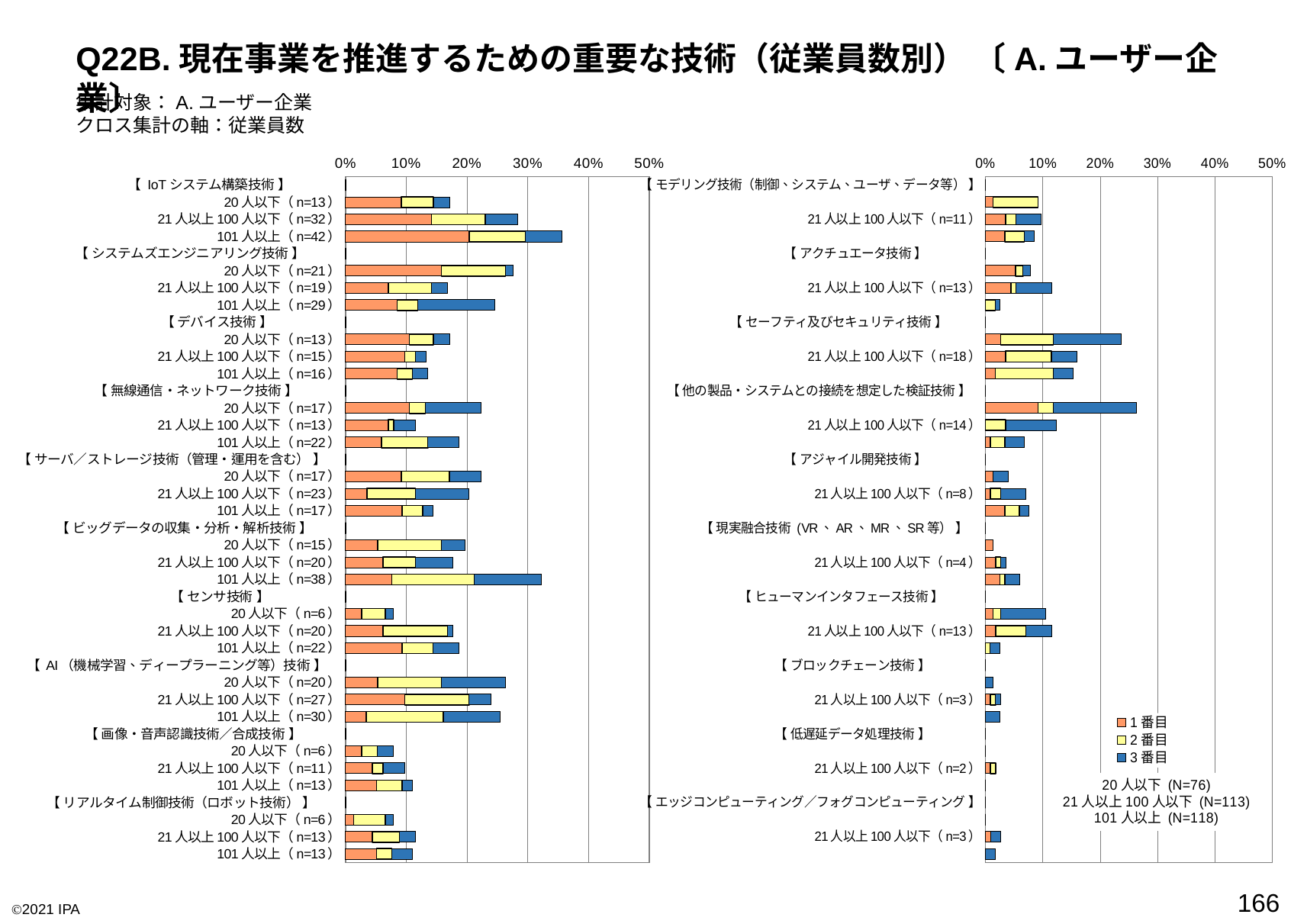

Q22B.現在事業を推進するための重要な技術（従業員数別） 〔A.ユーザー企業〕
集計対象：A.ユーザー企業
クロス集計の軸：従業員数

### Chart:

| Category | 1番目 | 2番目 | 3番目 |
|---|---|---|---|
| 【 モデリング技術（制御、システム、ユーザ、データ等） 】 | 0.0 | 0.0 | 0.0 |
| 20人以下（n=7） | 0.013157894736842105 | 0.07894736842105263 | 0.0 |
| 21人以上100人以下（n=11） | 0.035398230088495575 | 0.017699115044247787 | 0.04424778761061947 |
| 101人以上（n=10） | 0.03389830508474576 | 0.03389830508474576 | 0.01694915254237288 |
| 【 アクチュエータ技術 】                 | 0.0 | 0.0 | 0.0 |
| 20人以下（n=6） | 0.05263157894736842 | 0.013157894736842105 | 0.013157894736842105 |
| 21人以上100人以下（n=13） | 0.04424778761061947 | 0.008849557522123894 | 0.061946902654867256 |
| 101人以上（n=3） | 0.0 | 0.01694915254237288 | 0.00847457627118644 |
| 【 セーフティ及びセキュリティ技術 】           | 0.0 | 0.0 | 0.0 |
| 20人以下（n=18） | 0.02631578947368421 | 0.09210526315789473 | 0.11842105263157894 |
| 21人以上100人以下（n=18） | 0.035398230088495575 | 0.07964601769911504 | 0.04424778761061947 |
| 101人以上（n=18） | 0.01694915254237288 | 0.1016949152542373 | 0.03389830508474576 |
| 【 他の製品・システムとの接続を想定した検証技術 】    | 0.0 | 0.0 | 0.0 |
| 20人以下（n=20） | 0.09210526315789473 | 0.02631578947368421 | 0.14473684210526316 |
| 21人以上100人以下（n=14） | 0.0 | 0.035398230088495575 | 0.08849557522123894 |
| 101人以上（n=8） | 0.00847457627118644 | 0.025423728813559324 | 0.03389830508474576 |
| 【 アジャイル開発技術 】                 | 0.0 | 0.0 | 0.0 |
| 20人以下（n=3） | 0.013157894736842105 | 0.0 | 0.02631578947368421 |
| 21人以上100人以下（n=8） | 0.008849557522123894 | 0.017699115044247787 | 0.04424778761061947 |
| 101人以上（n=9） | 0.03389830508474576 | 0.025423728813559324 | 0.01694915254237288 |
| 【 現実融合技術 (VR、AR、MR、SR等） 】     | 0.0 | 0.0 | 0.0 |
| 20人以下（n=1） | 0.013157894736842105 | 0.0 | 0.0 |
| 21人以上100人以下（n=4） | 0.017699115044247787 | 0.008849557522123894 | 0.008849557522123894 |
| 101人以上（n=7） | 0.025423728813559324 | 0.00847457627118644 | 0.025423728813559324 |
| 【 ヒューマンインタフェース技術 】            | 0.0 | 0.0 | 0.0 |
| 20人以下（n=8） | 0.013157894736842105 | 0.013157894736842105 | 0.07894736842105263 |
| 21人以上100人以下（n=13） | 0.017699115044247787 | 0.05309734513274336 | 0.04424778761061947 |
| 101人以上（n=3） | 0.0 | 0.00847457627118644 | 0.01694915254237288 |
| 【 ブロックチェーン技術 】                | 0.0 | 0.0 | 0.0 |
| 20人以下（n=1） | 0.0 | 0.0 | 0.013157894736842105 |
| 21人以上100人以下（n=3） | 0.008849557522123894 | 0.008849557522123894 | 0.008849557522123894 |
| 101人以上（n=3） | 0.0 | 0.0 | 0.025423728813559324 |
| 【 低遅延データ処理技術 】                | 0.0 | 0.0 | 0.0 |
| 20人以下（n=0） | 0.0 | 0.0 | 0.0 |
| 21人以上100人以下（n=2） | 0.008849557522123894 | 0.008849557522123894 | 0.0 |
| 101人以上（n=0） | 0.0 | 0.0 | 0.0 |
| 【 エッジコンピューティング／フォグコンピューティング 】 | 0.0 | 0.0 | 0.0 |
| 20人以下（n=0） | 0.0 | 0.0 | 0.0 |
| 21人以上100人以下（n=3） | 0.008849557522123894 | 0.0 | 0.017699115044247787 |
| 101人以上（n=2） | 0.0 | 0.0 | 0.01694915254237288 |

### Chart

| Category | 1番目 | 2番目 | 3番目 |
|---|---|---|---|
| 【 IoTシステム構築技術 】               | 0.0 | 0.0 | 0.0 |
| 20人以下（n=13） | 0.09210526315789473 | 0.05263157894736842 | 0.02631578947368421 |
| 21人以上100人以下（n=32） | 0.1415929203539823 | 0.08849557522123894 | 0.05309734513274336 |
| 101人以上（n=42） | 0.2033898305084746 | 0.09322033898305085 | 0.059322033898305086 |
| 【 システムズエンジニアリング技術 】           | 0.0 | 0.0 | 0.0 |
| 20人以下（n=21） | 0.15789473684210525 | 0.10526315789473684 | 0.013157894736842105 |
| 21人以上100人以下（n=19） | 0.07079646017699115 | 0.07079646017699115 | 0.02654867256637168 |
| 101人以上（n=29） | 0.0847457627118644 | 0.03389830508474576 | 0.1271186440677966 |
| 【 デバイス技術 】                    | 0.0 | 0.0 | 0.0 |
| 20人以下（n=13） | 0.10526315789473684 | 0.039473684210526314 | 0.02631578947368421 |
| 21人以上100人以下（n=15） | 0.09734513274336283 | 0.017699115044247787 | 0.017699115044247787 |
| 101人以上（n=16） | 0.0847457627118644 | 0.025423728813559324 | 0.025423728813559324 |
| 【 無線通信・ネットワーク技術 】             | 0.0 | 0.0 | 0.0 |
| 20人以下（n=17） | 0.10526315789473684 | 0.02631578947368421 | 0.09210526315789473 |
| 21人以上100人以下（n=13） | 0.07079646017699115 | 0.008849557522123894 | 0.035398230088495575 |
| 101人以上（n=22） | 0.059322033898305086 | 0.07627118644067797 | 0.05084745762711865 |
| 【 サーバ／ストレージ技術（管理・運用を含む） 】     | 0.0 | 0.0 | 0.0 |
| 20人以下（n=17） | 0.09210526315789473 | 0.07894736842105263 | 0.05263157894736842 |
| 21人以上100人以下（n=23） | 0.035398230088495575 | 0.07964601769911504 | 0.08849557522123894 |
| 101人以上（n=17） | 0.09322033898305085 | 0.03389830508474576 | 0.01694915254237288 |
| 【 ビッグデータの収集・分析・解析技術 】         | 0.0 | 0.0 | 0.0 |
| 20人以下（n=15） | 0.05263157894736842 | 0.10526315789473684 | 0.039473684210526314 |
| 21人以上100人以下（n=20） | 0.061946902654867256 | 0.05309734513274336 | 0.061946902654867256 |
| 101人以上（n=38） | 0.07627118644067797 | 0.13559322033898305 | 0.11016949152542373 |
| 【 センサ技術 】                     | 0.0 | 0.0 | 0.0 |
| 20人以下（n=6） | 0.02631578947368421 | 0.039473684210526314 | 0.013157894736842105 |
| 21人以上100人以下（n=20） | 0.061946902654867256 | 0.10619469026548672 | 0.008849557522123894 |
| 101人以上（n=22） | 0.09322033898305085 | 0.05084745762711865 | 0.0423728813559322 |
| 【 AI（機械学習、ディープラーニング等）技術 】     | 0.0 | 0.0 | 0.0 |
| 20人以下（n=20） | 0.05263157894736842 | 0.10526315789473684 | 0.10526315789473684 |
| 21人以上100人以下（n=27） | 0.09734513274336283 | 0.10619469026548672 | 0.035398230088495575 |
| 101人以上（n=30） | 0.03389830508474576 | 0.1271186440677966 | 0.09322033898305085 |
| 【 画像・音声認識技術／合成技術 】            | 0.0 | 0.0 | 0.0 |
| 20人以下（n=6） | 0.02631578947368421 | 0.02631578947368421 | 0.02631578947368421 |
| 21人以上100人以下（n=11） | 0.04424778761061947 | 0.017699115044247787 | 0.035398230088495575 |
| 101人以上（n=13） | 0.05084745762711865 | 0.0423728813559322 | 0.01694915254237288 |
| 【 リアルタイム制御技術（ロボット技術） 】        | 0.0 | 0.0 | 0.0 |
| 20人以下（n=6） | 0.013157894736842105 | 0.05263157894736842 | 0.013157894736842105 |
| 21人以上100人以下（n=13） | 0.04424778761061947 | 0.04424778761061947 | 0.02654867256637168 |
| 101人以上（n=13） | 0.05084745762711865 | 0.025423728813559324 | 0.03389830508474576 |